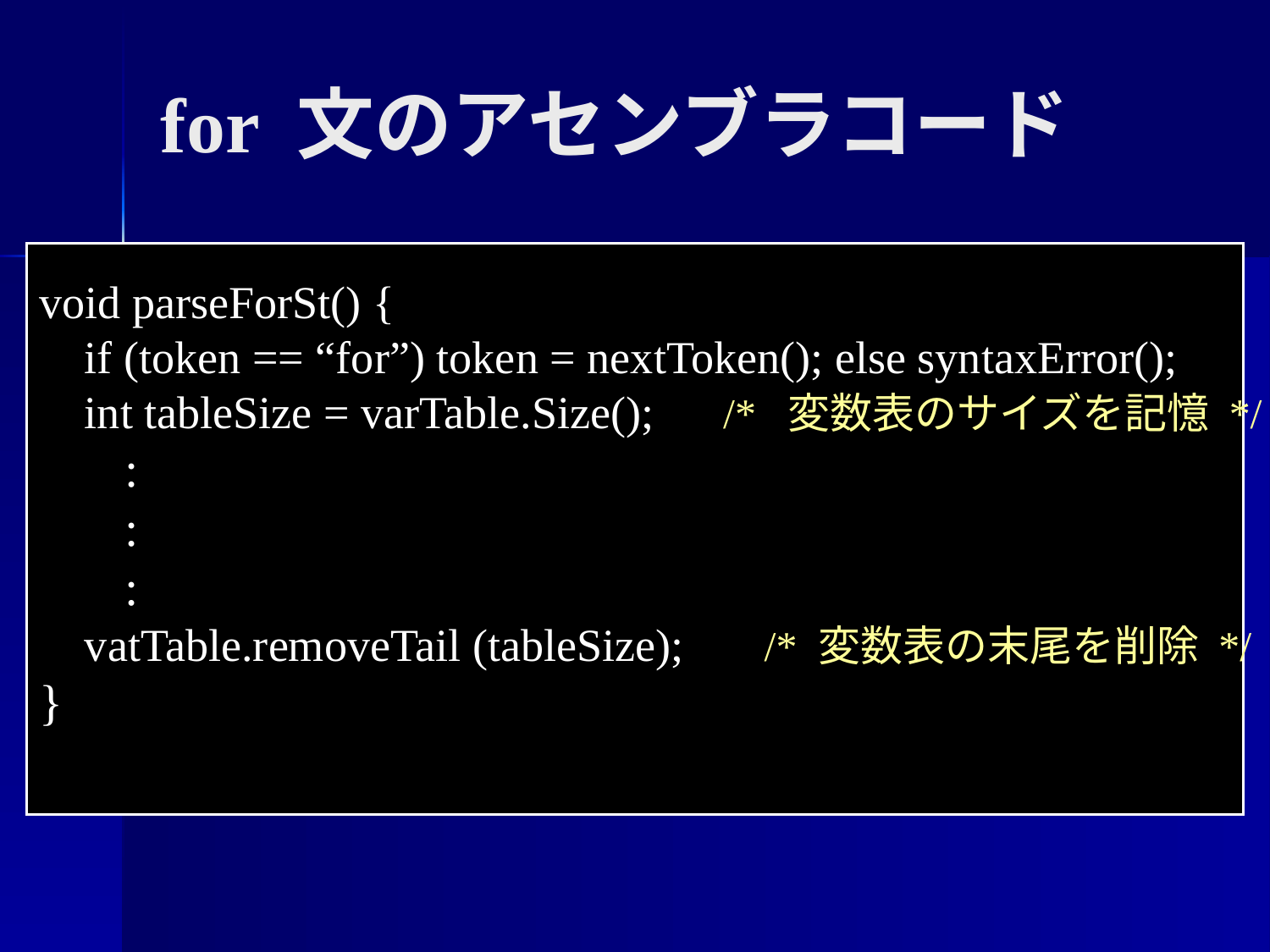

for 文のアセンブラコード
void parseForSt() {
    if (token == “for”) token = nextToken(); else syntaxError();
    int tableSize = varTable.Size();      /*  変数表のサイズを記憶 */
       :
       :
       :
    vatTable.removeTail (tableSize);       /* 変数表の末尾を削除 */
}